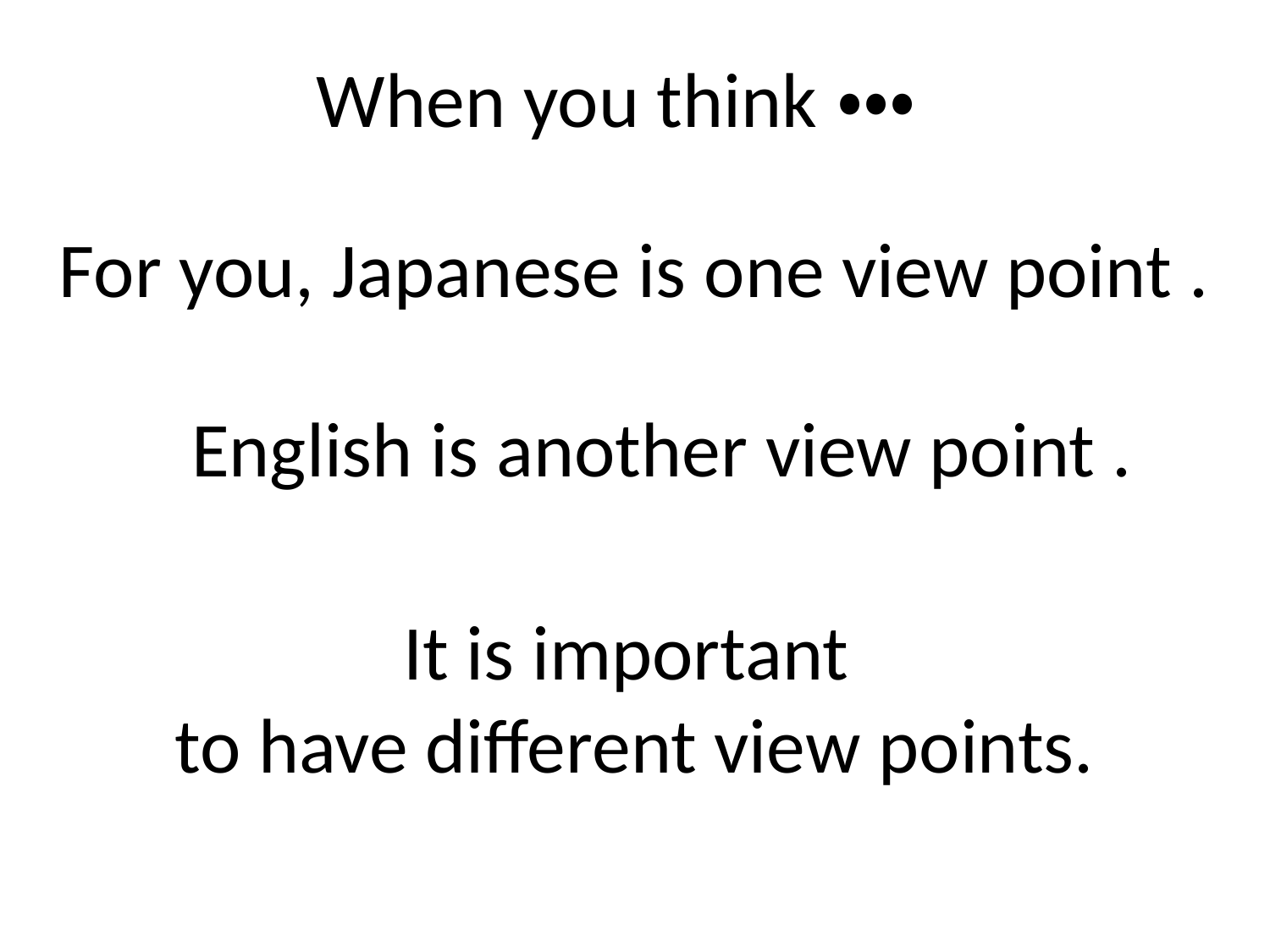

When you think・・・
For you, Japanese is one view point .
English is another view point .
It is important
to have different view points.